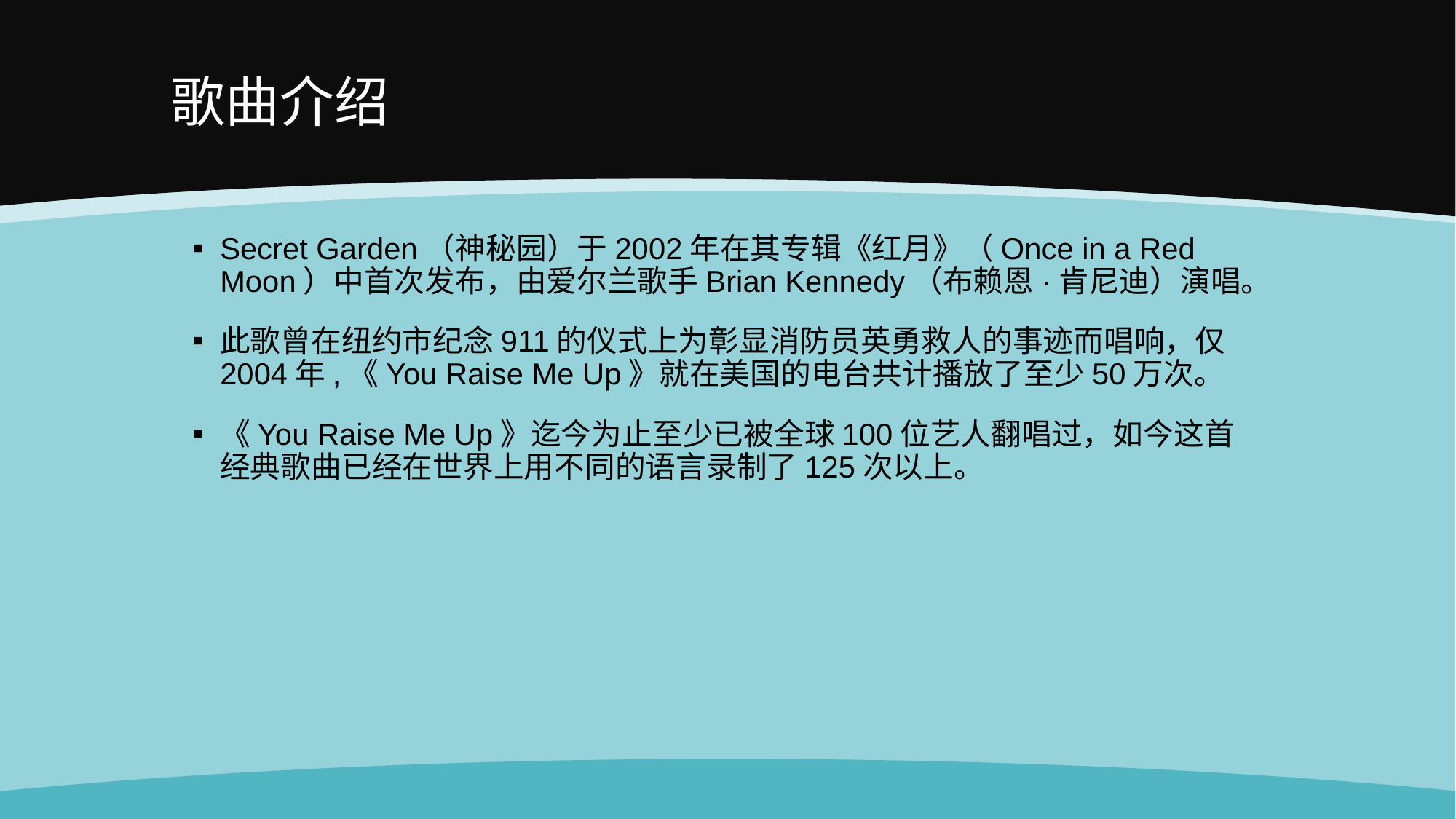

# 歌曲介绍
Secret Garden（神秘园）于2002年在其专辑《红月》（Once in a Red Moon）中首次发布，由爱尔兰歌手Brian Kennedy（布赖恩·肯尼迪）演唱。
此歌曾在纽约市纪念911的仪式上为彰显消防员英勇救人的事迹而唱响，仅2004年,《You Raise Me Up》就在美国的电台共计播放了至少50万次。
《You Raise Me Up》迄今为止至少已被全球100位艺人翻唱过，如今这首经典歌曲已经在世界上用不同的语言录制了125次以上。